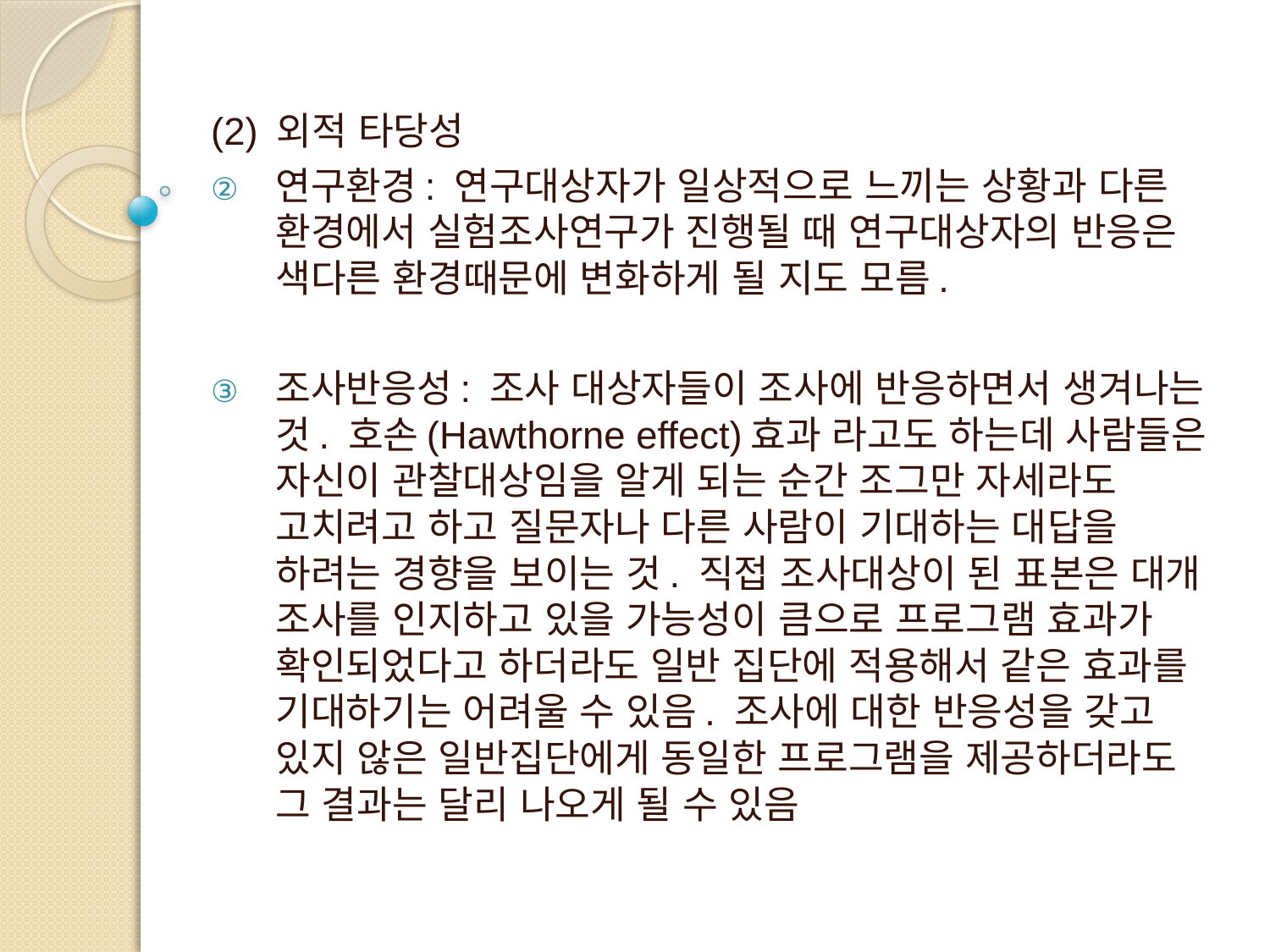

(2) 외적 타당성
연구환경: 연구대상자가 일상적으로 느끼는 상황과 다른 환경에서 실험조사연구가 진행될 때 연구대상자의 반응은 색다른 환경때문에 변화하게 될 지도 모름.

조사반응성: 조사 대상자들이 조사에 반응하면서 생겨나는 것. 호손(Hawthorne effect)효과 라고도 하는데 사람들은 자신이 관찰대상임을 알게 되는 순간 조그만 자세라도 고치려고 하고 질문자나 다른 사람이 기대하는 대답을 하려는 경향을 보이는 것. 직접 조사대상이 된 표본은 대개 조사를 인지하고 있을 가능성이 큼으로 프로그램 효과가 확인되었다고 하더라도 일반 집단에 적용해서 같은 효과를 기대하기는 어려울 수 있음. 조사에 대한 반응성을 갖고 있지 않은 일반집단에게 동일한 프로그램을 제공하더라도 그 결과는 달리 나오게 될 수 있음